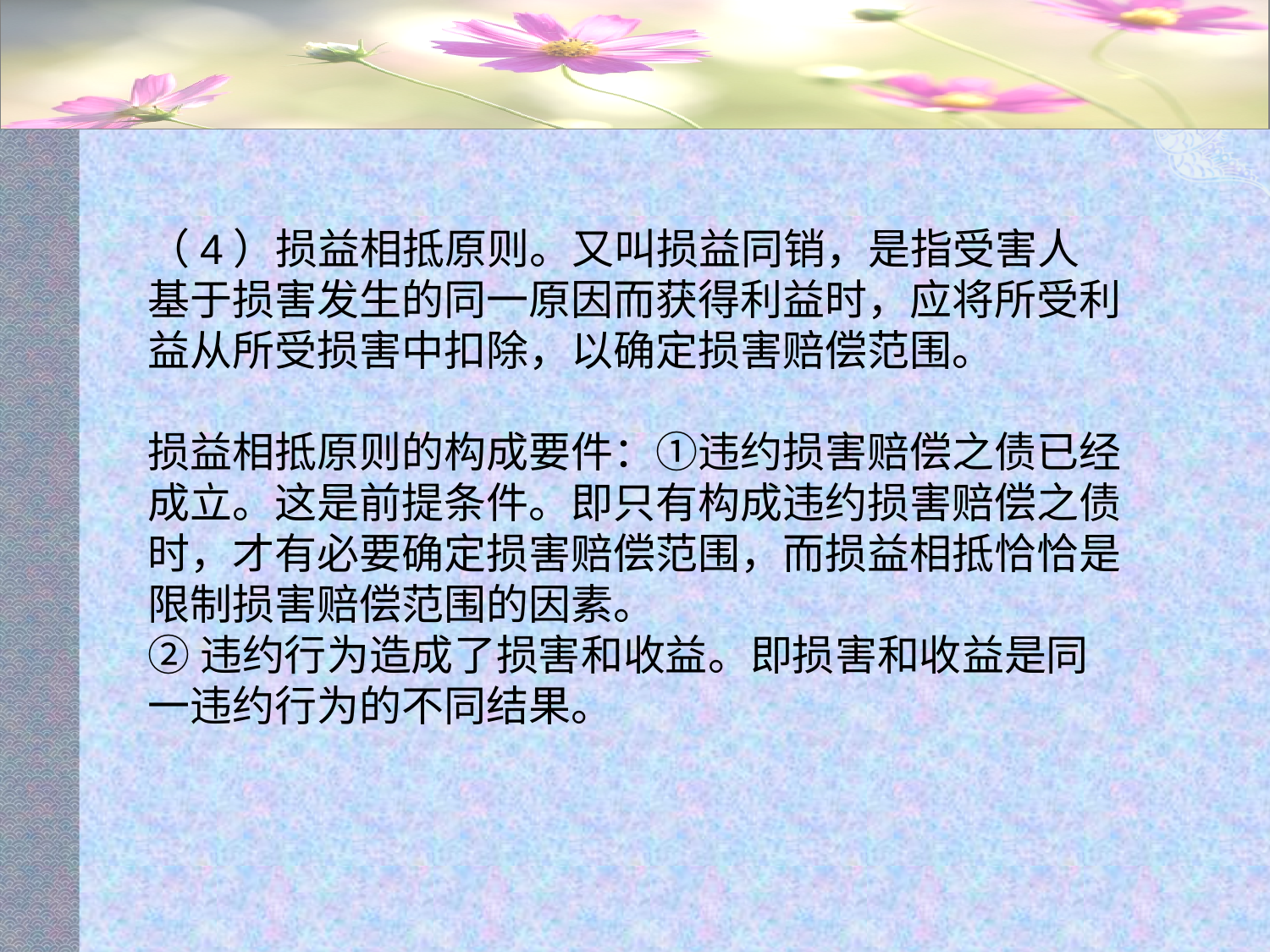

#
（4）损益相抵原则。又叫损益同销，是指受害人基于损害发生的同一原因而获得利益时，应将所受利益从所受损害中扣除，以确定损害赔偿范围。

损益相抵原则的构成要件：①违约损害赔偿之债已经成立。这是前提条件。即只有构成违约损害赔偿之债时，才有必要确定损害赔偿范围，而损益相抵恰恰是限制损害赔偿范围的因素。
②违约行为造成了损害和收益。即损害和收益是同一违约行为的不同结果。